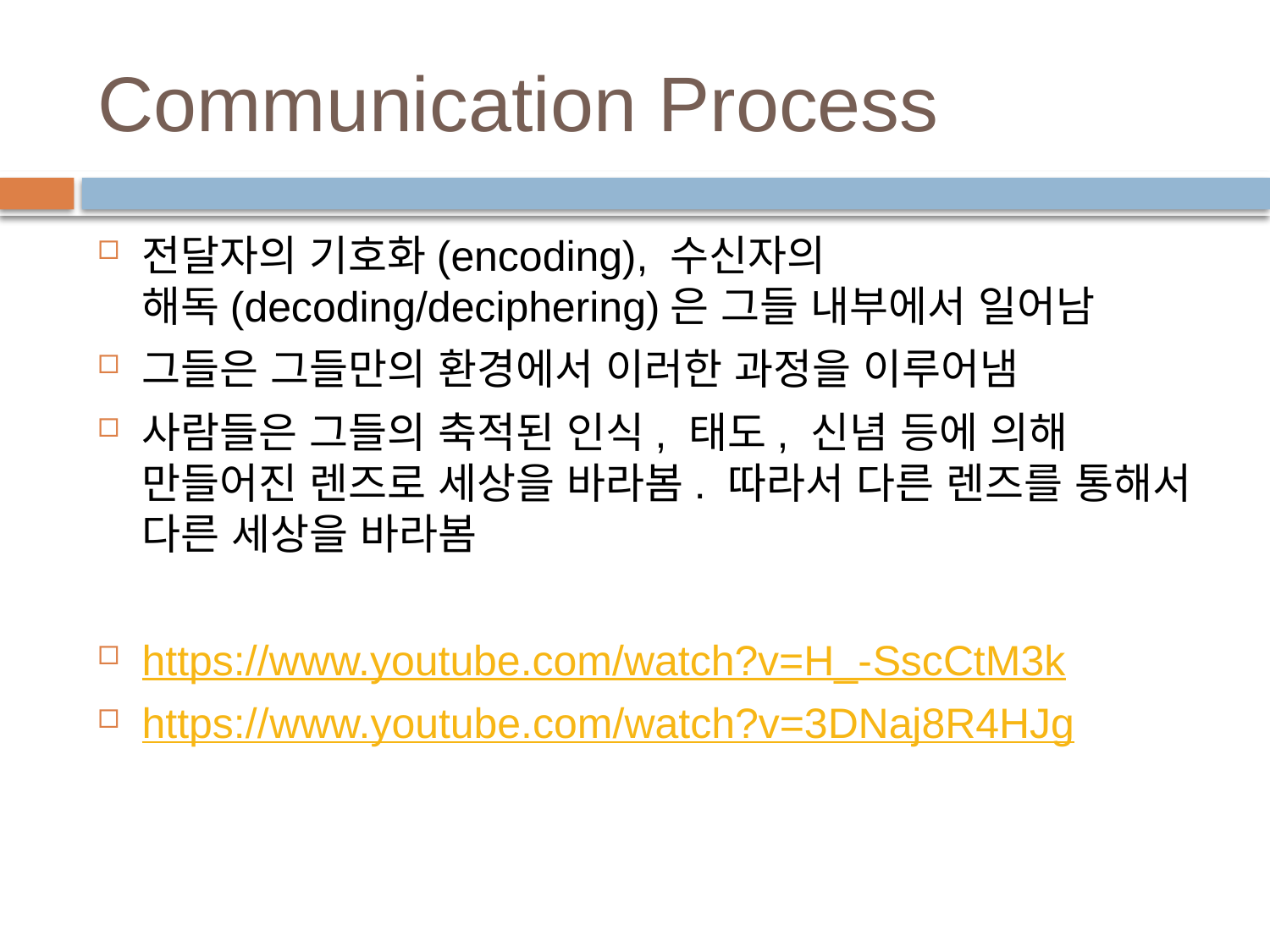

# Communication Process
전달자의 기호화(encoding), 수신자의 해독(decoding/deciphering)은 그들 내부에서 일어남
그들은 그들만의 환경에서 이러한 과정을 이루어냄
사람들은 그들의 축적된 인식, 태도, 신념 등에 의해 만들어진 렌즈로 세상을 바라봄. 따라서 다른 렌즈를 통해서 다른 세상을 바라봄

https://www.youtube.com/watch?v=H_-SscCtM3k
https://www.youtube.com/watch?v=3DNaj8R4HJg